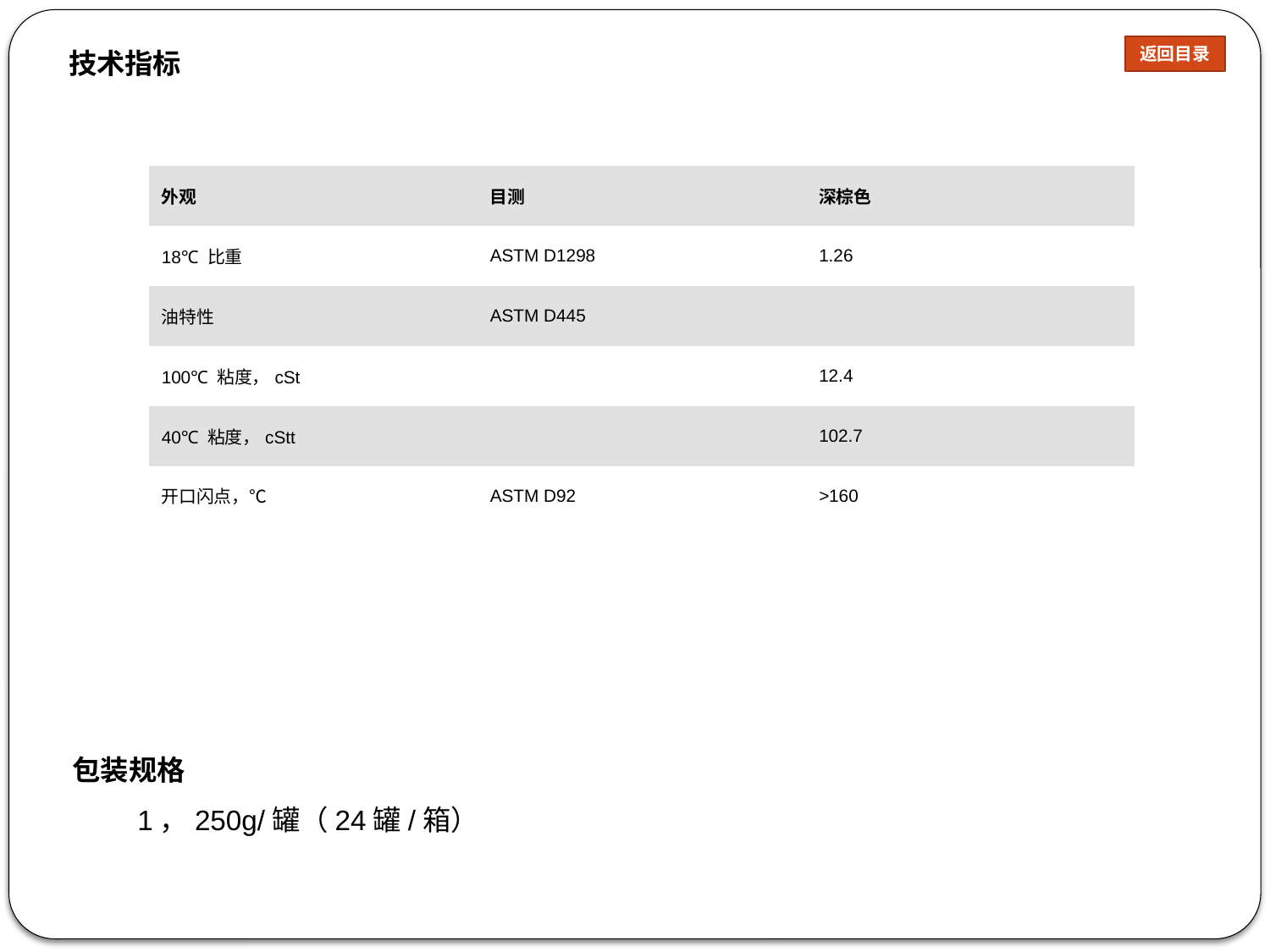

返回目录
技术指标
| 外观 | 目测 | 深棕色 |
| --- | --- | --- |
| 18℃ 比重 | ASTM D1298 | 1.26 |
| 油特性 | ASTM D445 |  |
| 100℃ 粘度，cSt |  | 12.4 |
| 40℃ 粘度，cStt |  | 102.7 |
| 开口闪点，℃ | ASTM D92 | >160 |

包装规格
1，250g/罐（24罐/箱）